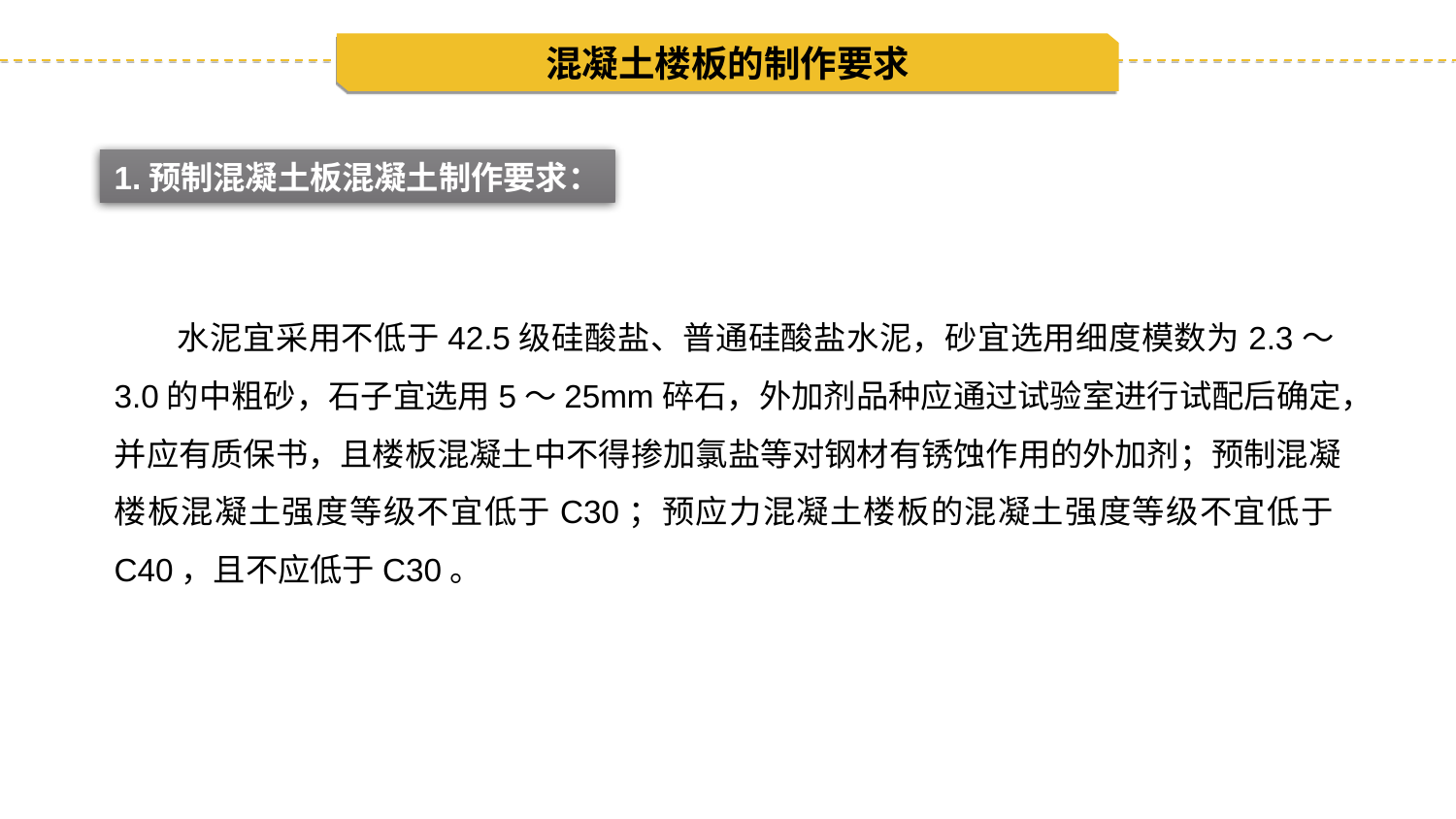

混凝土楼板的制作要求
1.预制混凝土板混凝土制作要求：
       水泥宜采用不低于42.5级硅酸盐、普通硅酸盐水泥，砂宜选用细度模数为2.3～3.0的中粗砂，石子宜选用5～25mm碎石，外加剂品种应通过试验室进行试配后确定，并应有质保书，且楼板混凝土中不得掺加氯盐等对钢材有锈蚀作用的外加剂；预制混凝楼板混凝土强度等级不宜低于C30；预应力混凝土楼板的混凝土强度等级不宜低于C40，且不应低于C30。